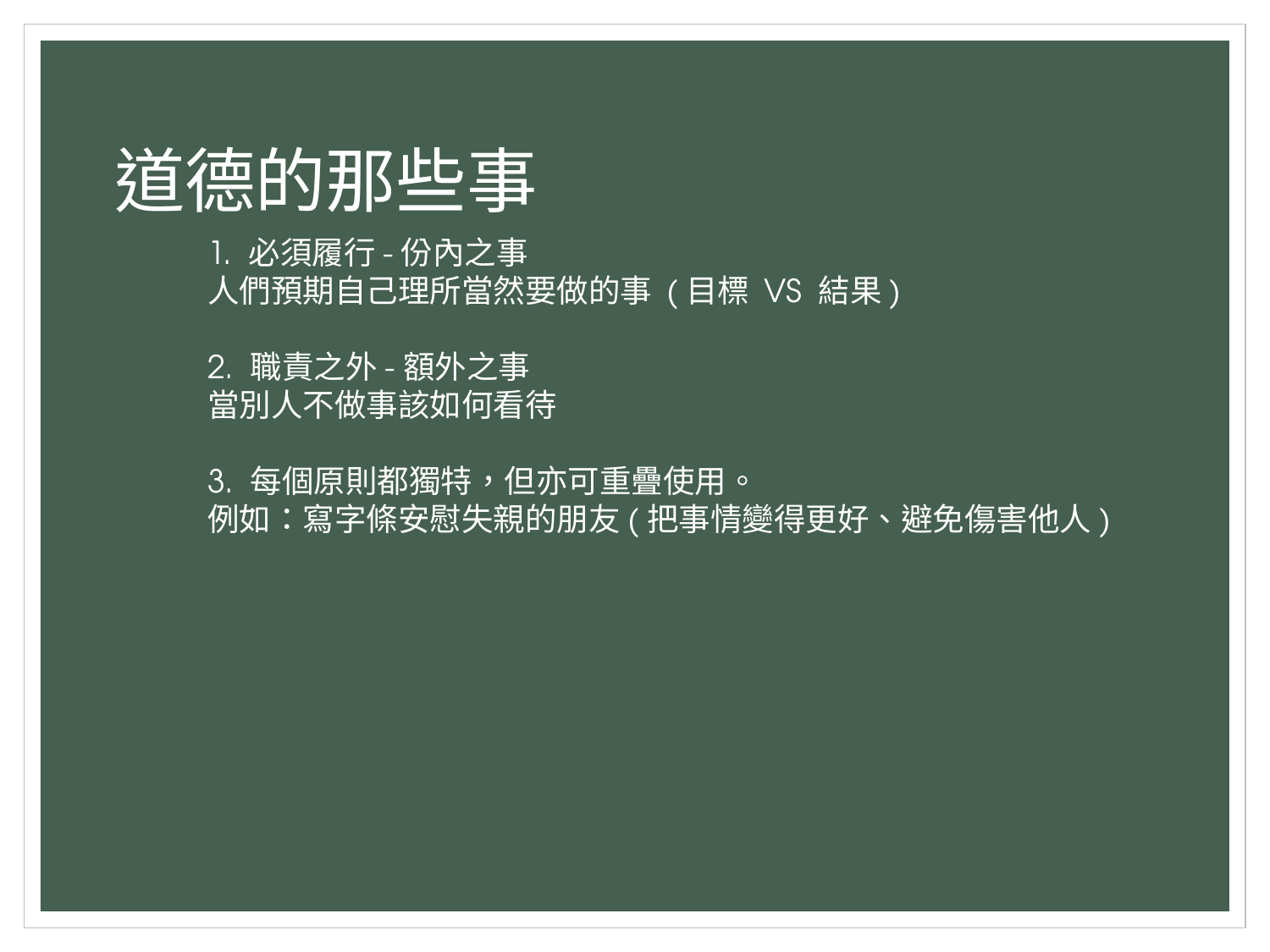

# 道德的那些事
1. 必須履行-份內之事
人們預期自己理所當然要做的事 (目標 VS 結果)

2. 職責之外-額外之事
當別人不做事該如何看待

3. 每個原則都獨特，但亦可重疊使用。
例如：寫字條安慰失親的朋友(把事情變得更好、避免傷害他人)